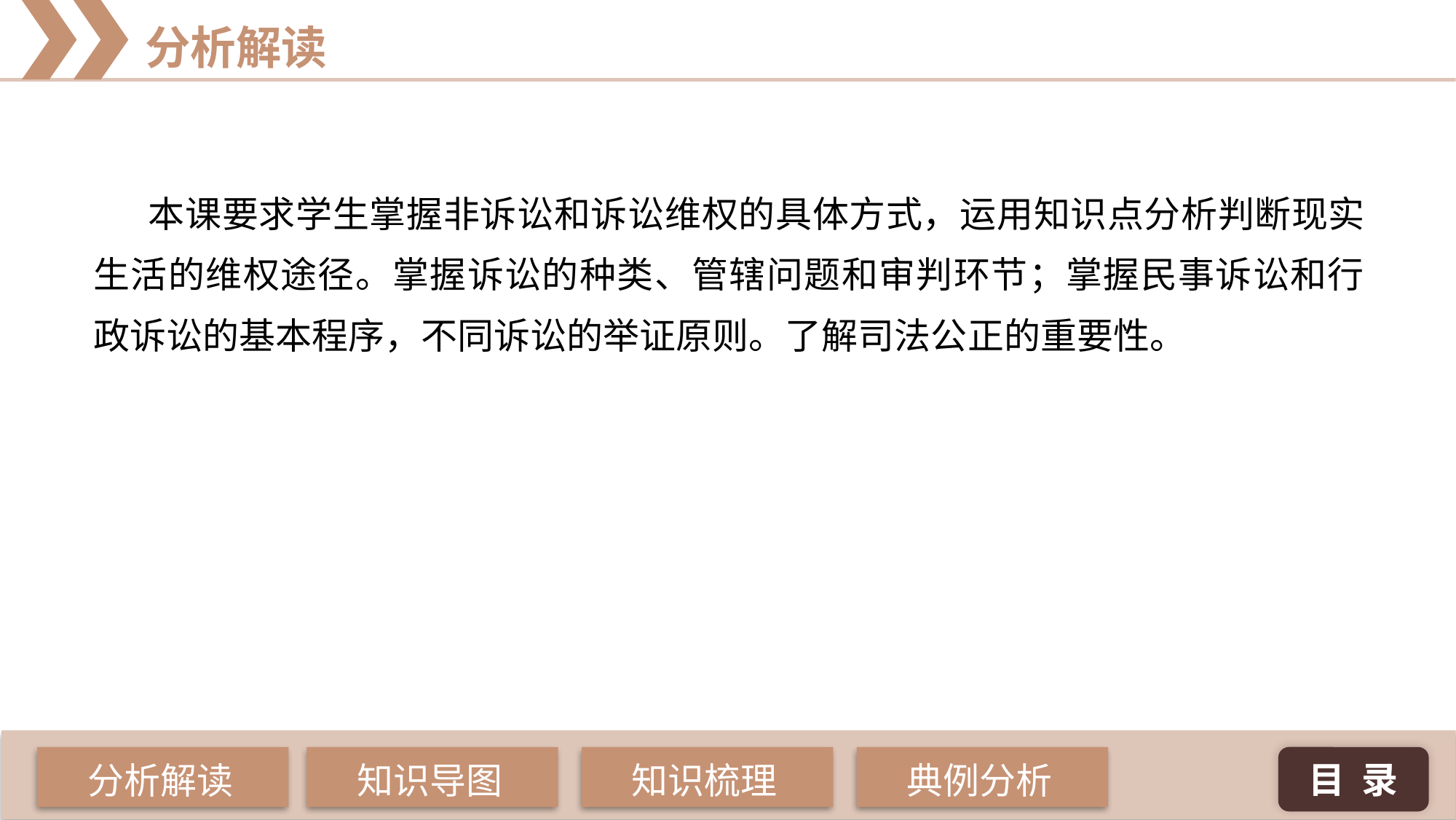

本课要求学生掌握非诉讼和诉讼维权的具体方式，运用知识点分析判断现实生活的维权途径。掌握诉讼的种类、管辖问题和审判环节；掌握民事诉讼和行政诉讼的基本程序，不同诉讼的举证原则。了解司法公正的重要性。